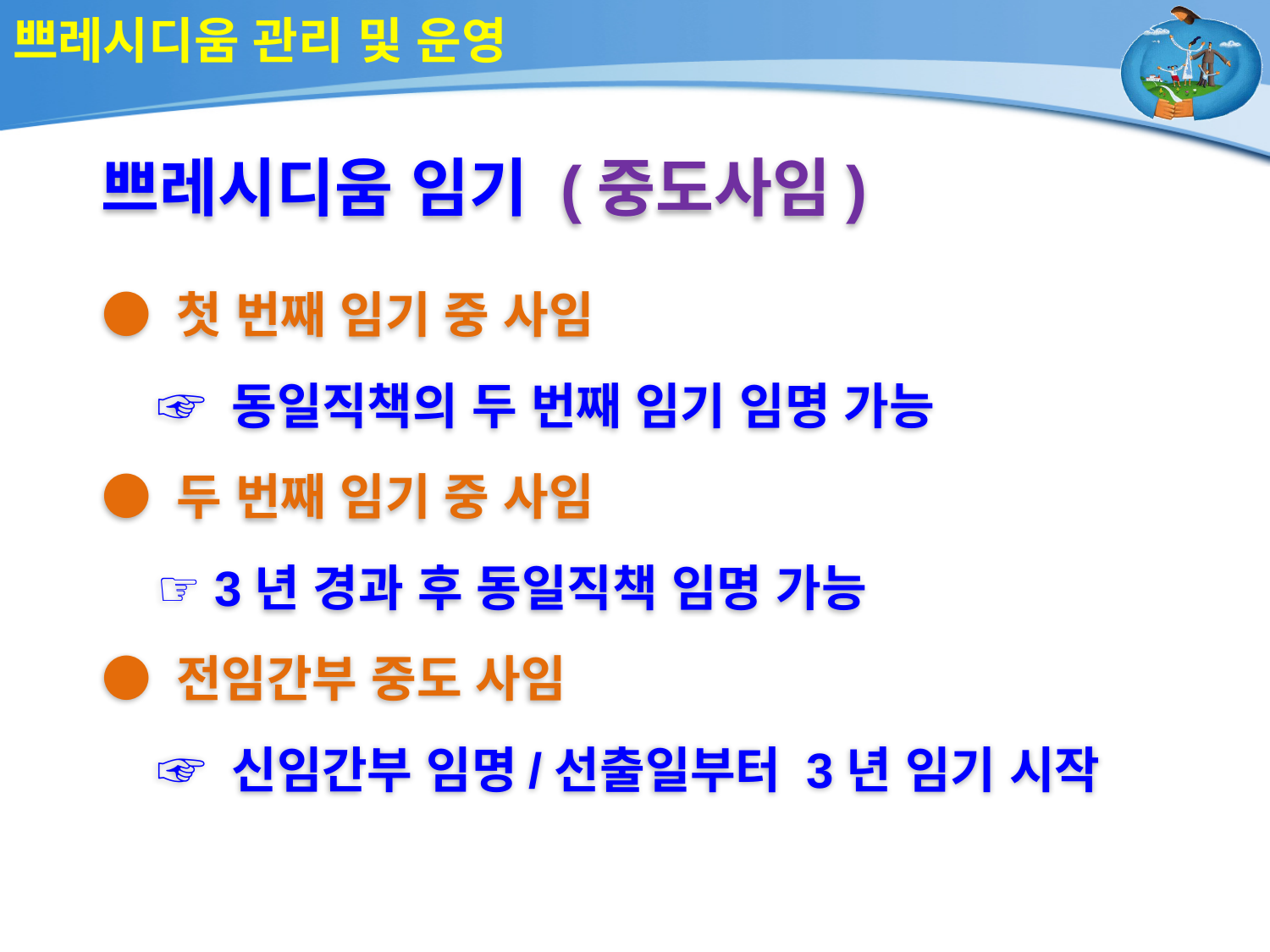

# 쁘레시디움 관리 및 운영
쁘레시디움 임기 (중도사임)
● 첫 번째 임기 중 사임
    ☞ 동일직책의 두 번째 임기 임명 가능
● 두 번째 임기 중 사임
    ☞ 3년 경과 후 동일직책 임명 가능
● 전임간부 중도 사임
    ☞ 신임간부 임명/선출일부터 3년 임기 시작